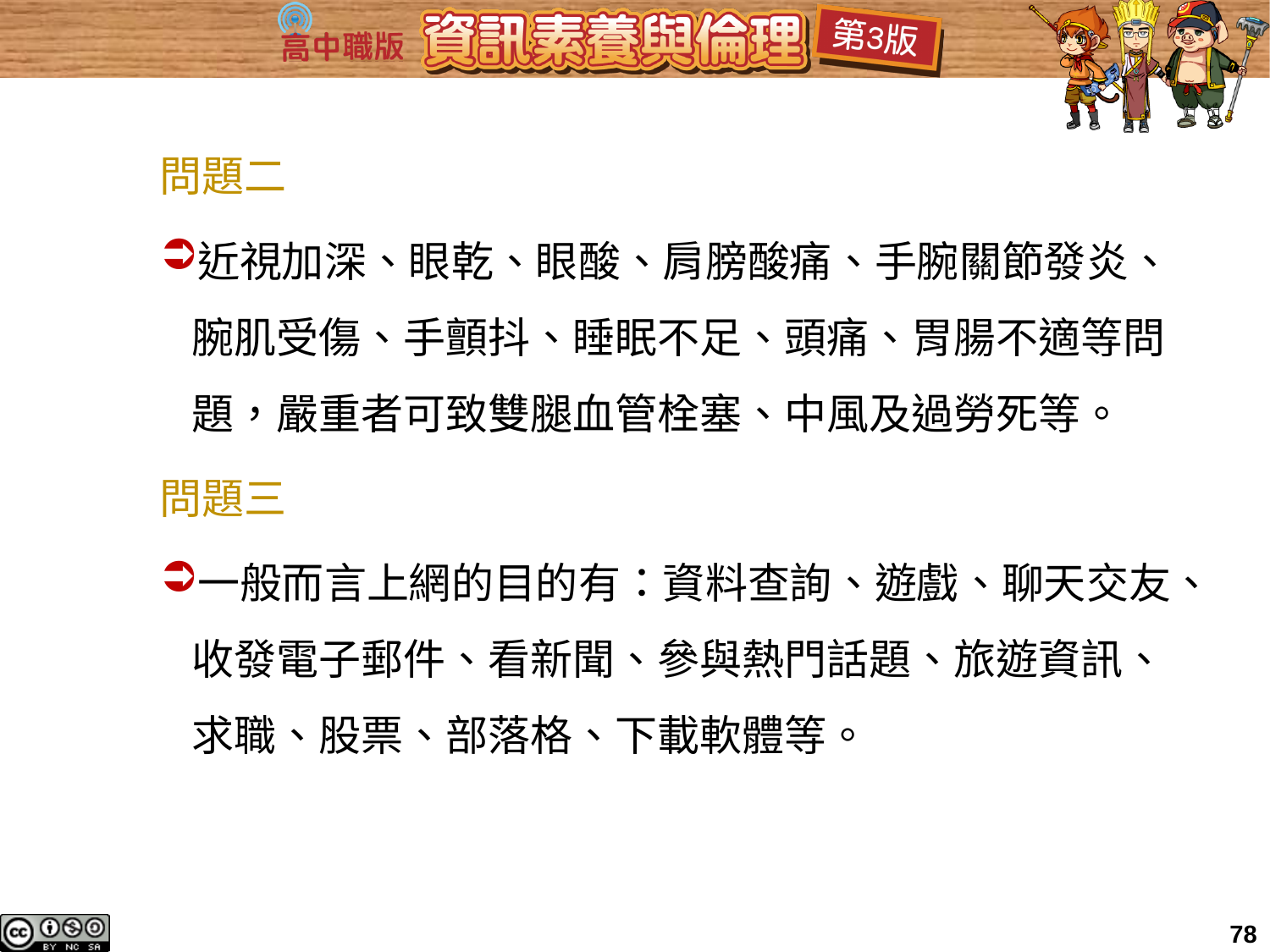

問題二
近視加深、眼乾、眼酸、肩膀酸痛、手腕關節發炎、腕肌受傷、手顫抖、睡眠不足、頭痛、胃腸不適等問題，嚴重者可致雙腿血管栓塞、中風及過勞死等。
問題三
一般而言上網的目的有：資料查詢、遊戲、聊天交友、收發電子郵件、看新聞、參與熱門話題、旅遊資訊、求職、股票、部落格、下載軟體等。
78